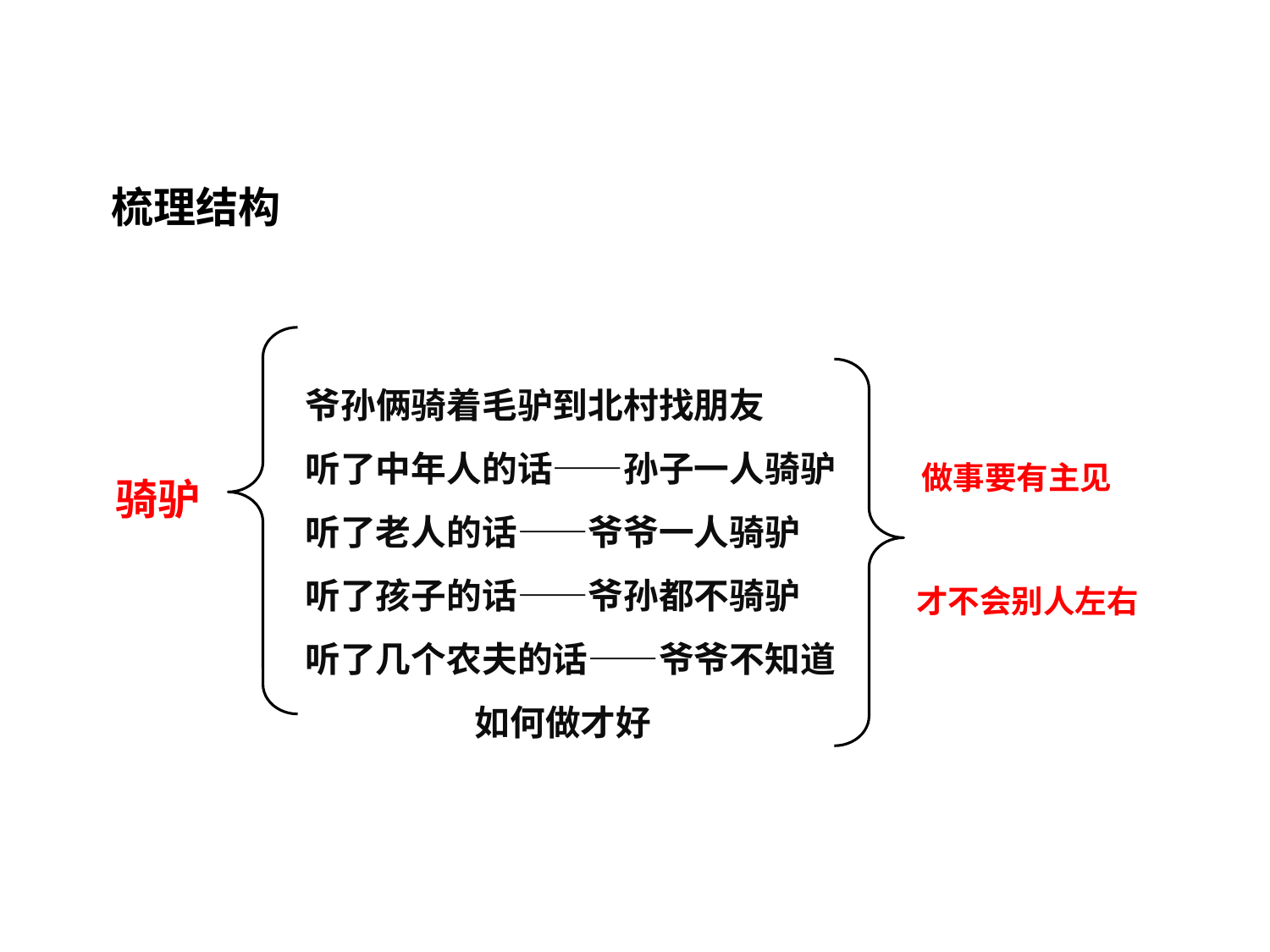

梳理结构

爷孙俩骑着毛驴到北村找朋友
听了中年人的话——孙子一人骑驴
听了老人的话——爷爷一人骑驴
听了孩子的话——爷孙都不骑驴
听了几个农夫的话——爷爷不知道
                    如何做才好

做事要有主见
骑驴
才不会别人左右